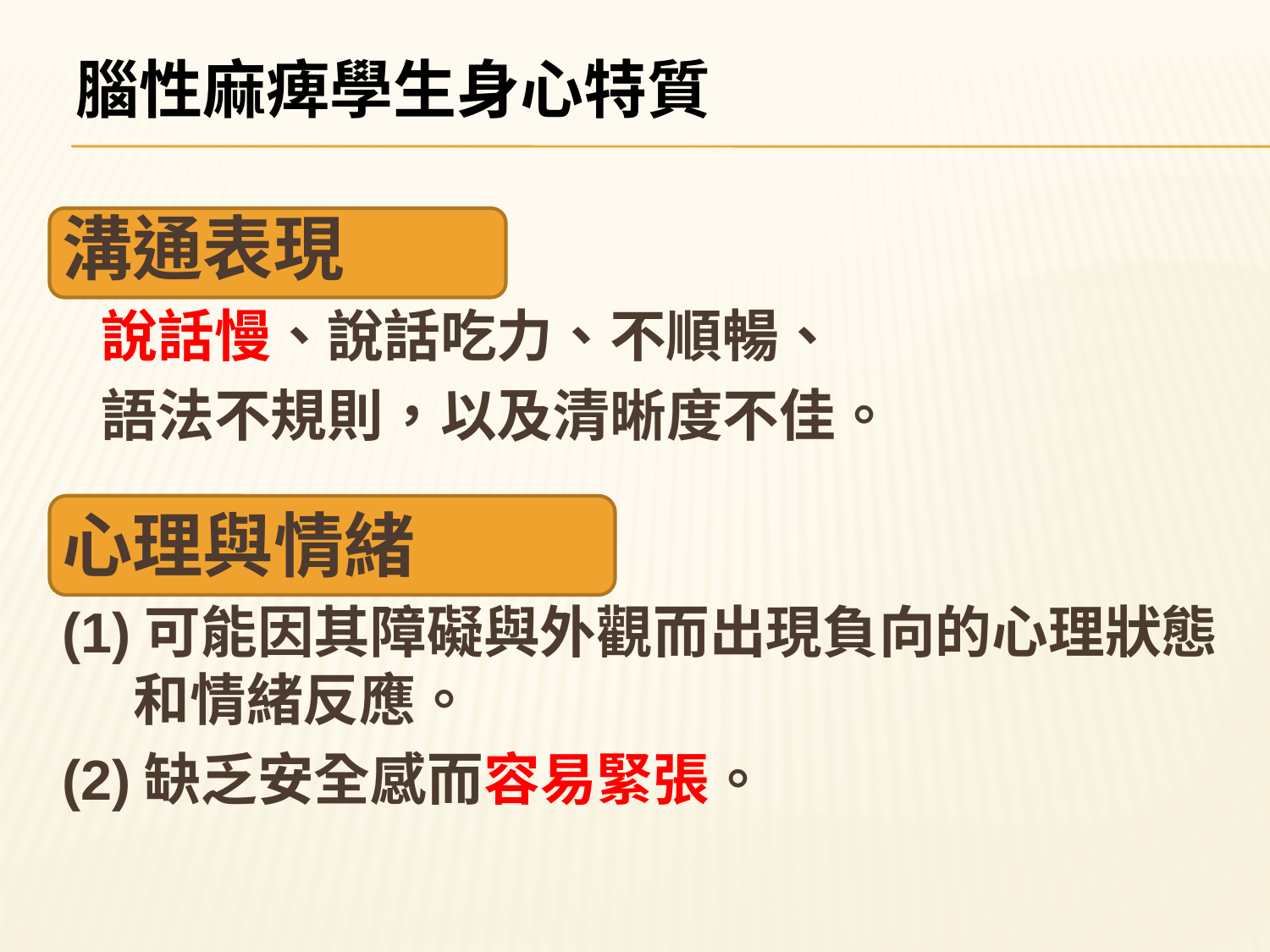

# 腦性麻痺學生身心特質
溝通表現
  說話慢、說話吃力、不順暢、
  語法不規則，以及清晰度不佳。

心理與情緒
(1)可能因其障礙與外觀而出現負向的心理狀態和情緒反應。
(2)缺乏安全感而容易緊張。